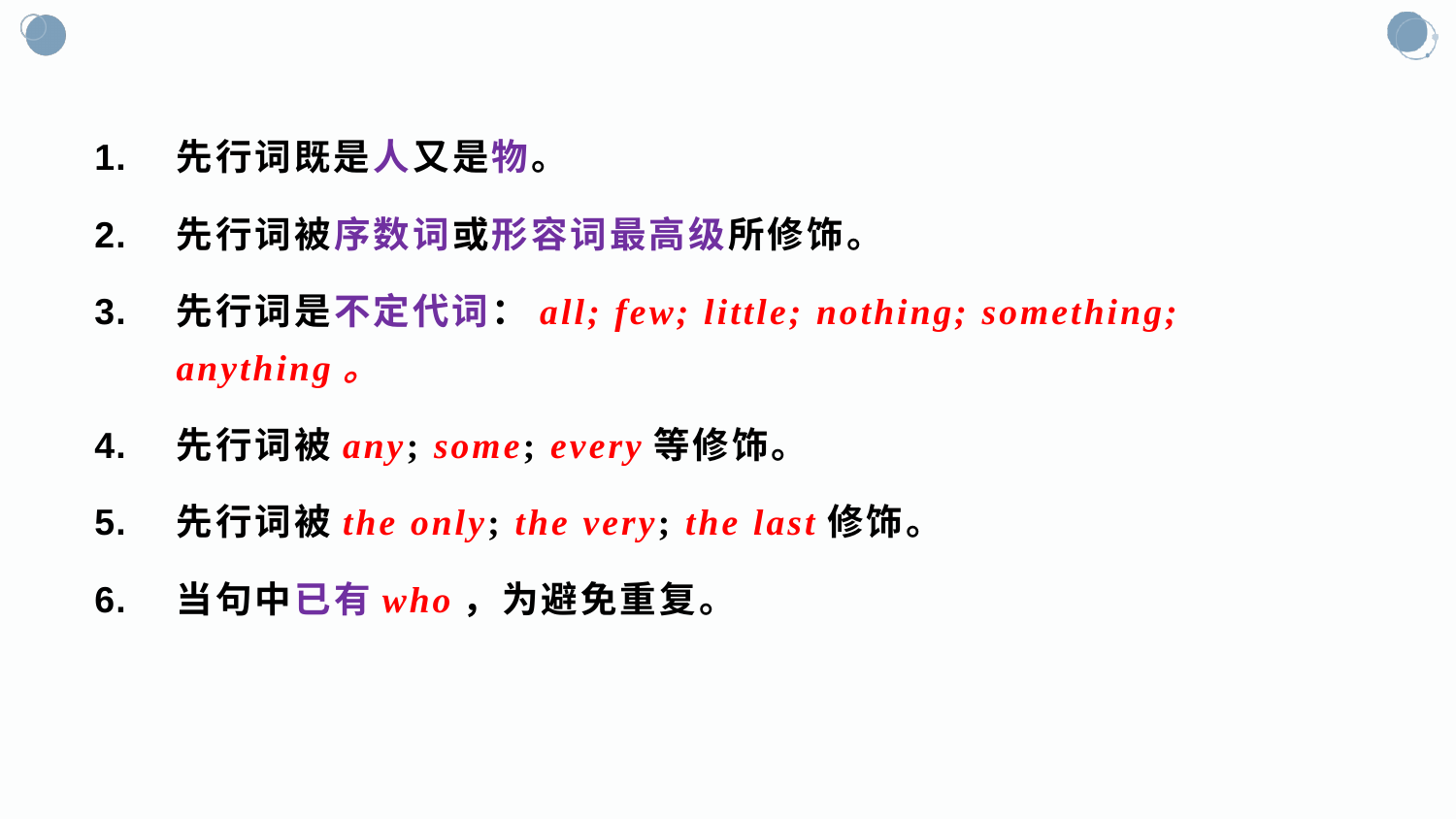

先行词既是人又是物。
先行词被序数词或形容词最高级所修饰。
先行词是不定代词：all; few; little; nothing; something; anything。
先行词被any; some; every等修饰。
先行词被the only; the very; the last修饰。
当句中已有who，为避免重复。